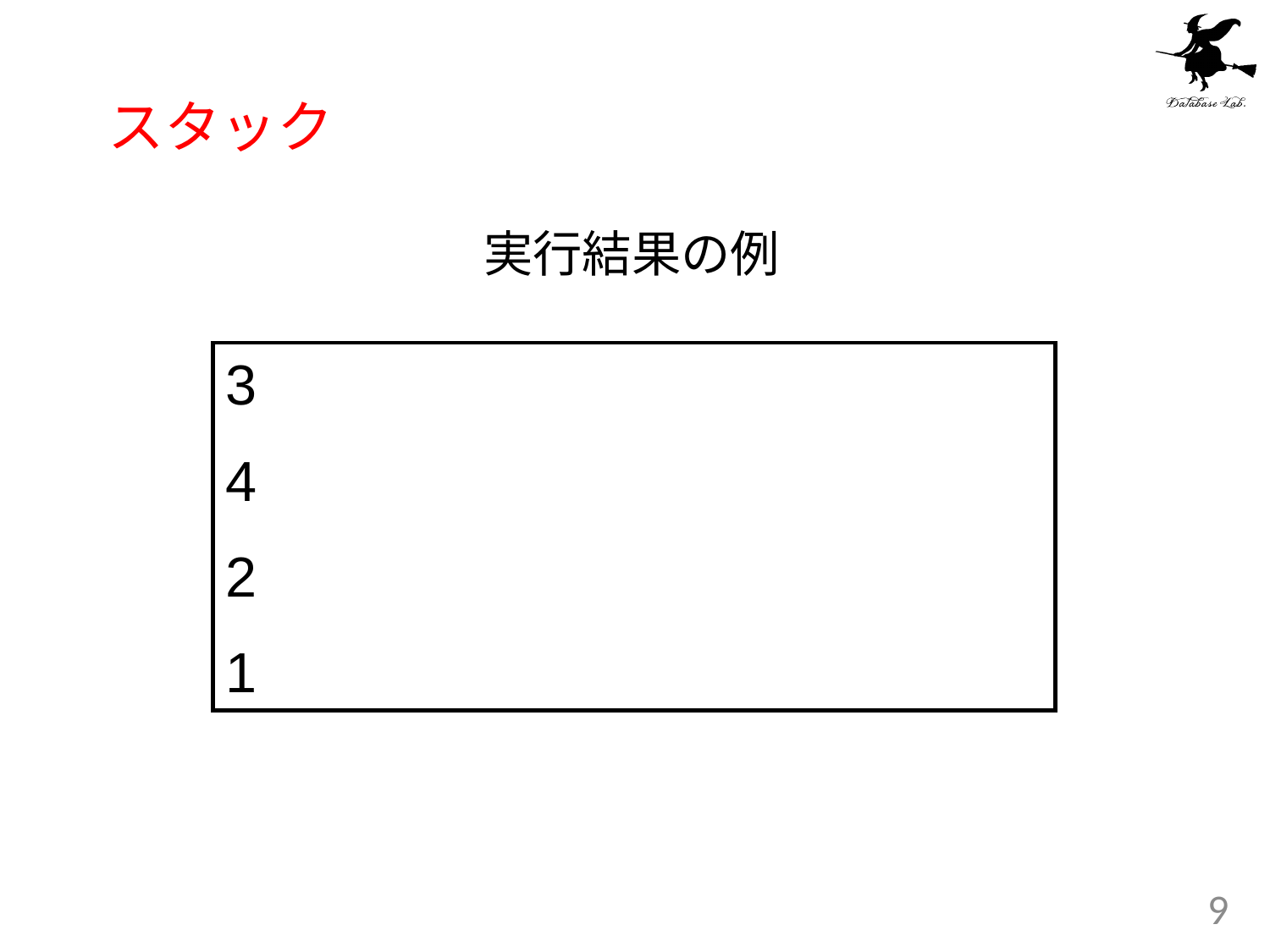

# スタック
実行結果の例
3
4
2
1
9